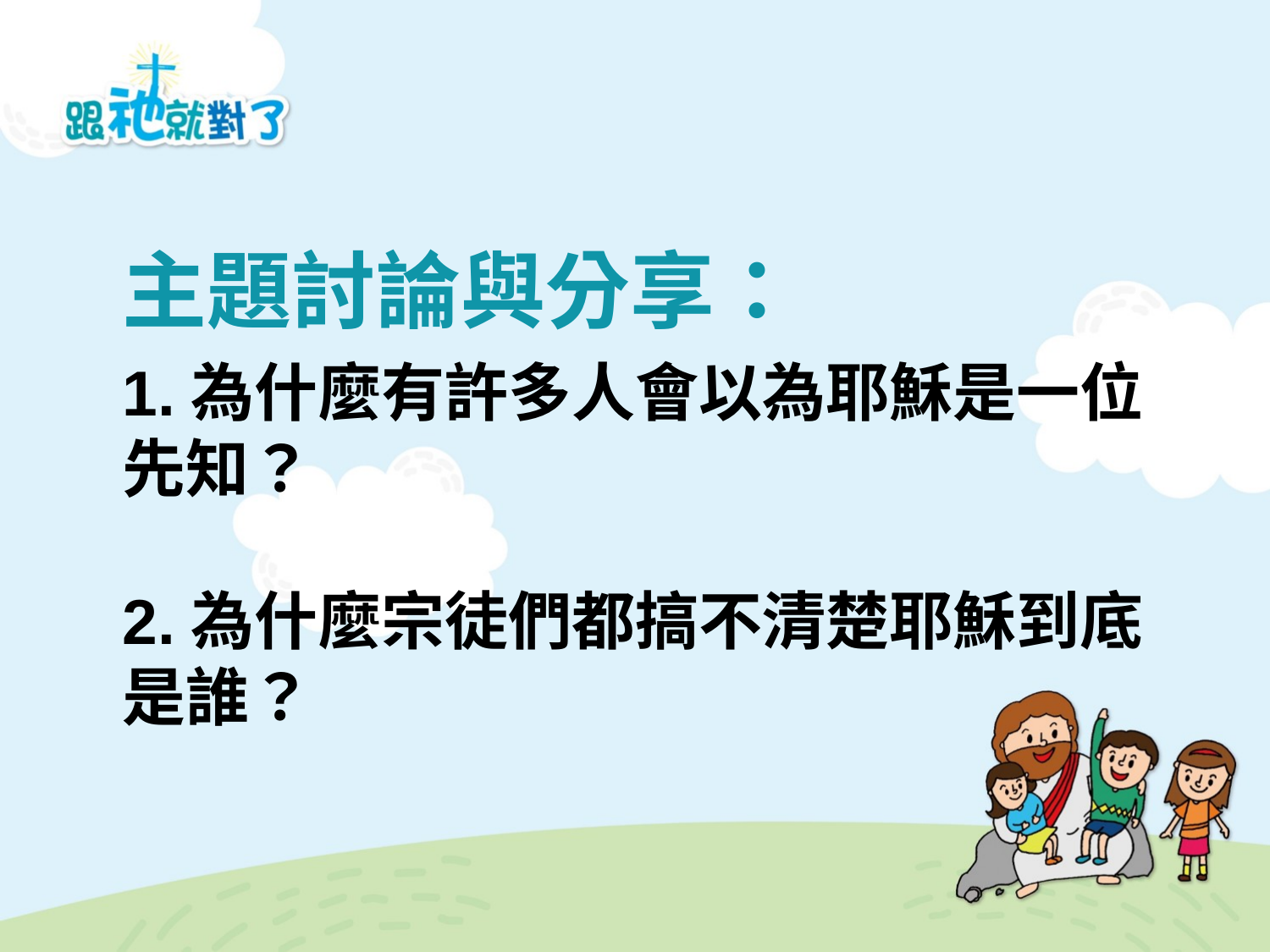

主題討論與分享：
1.為什麼有許多人會以為耶穌是一位先知？

2.為什麼宗徒們都搞不清楚耶穌到底是誰？